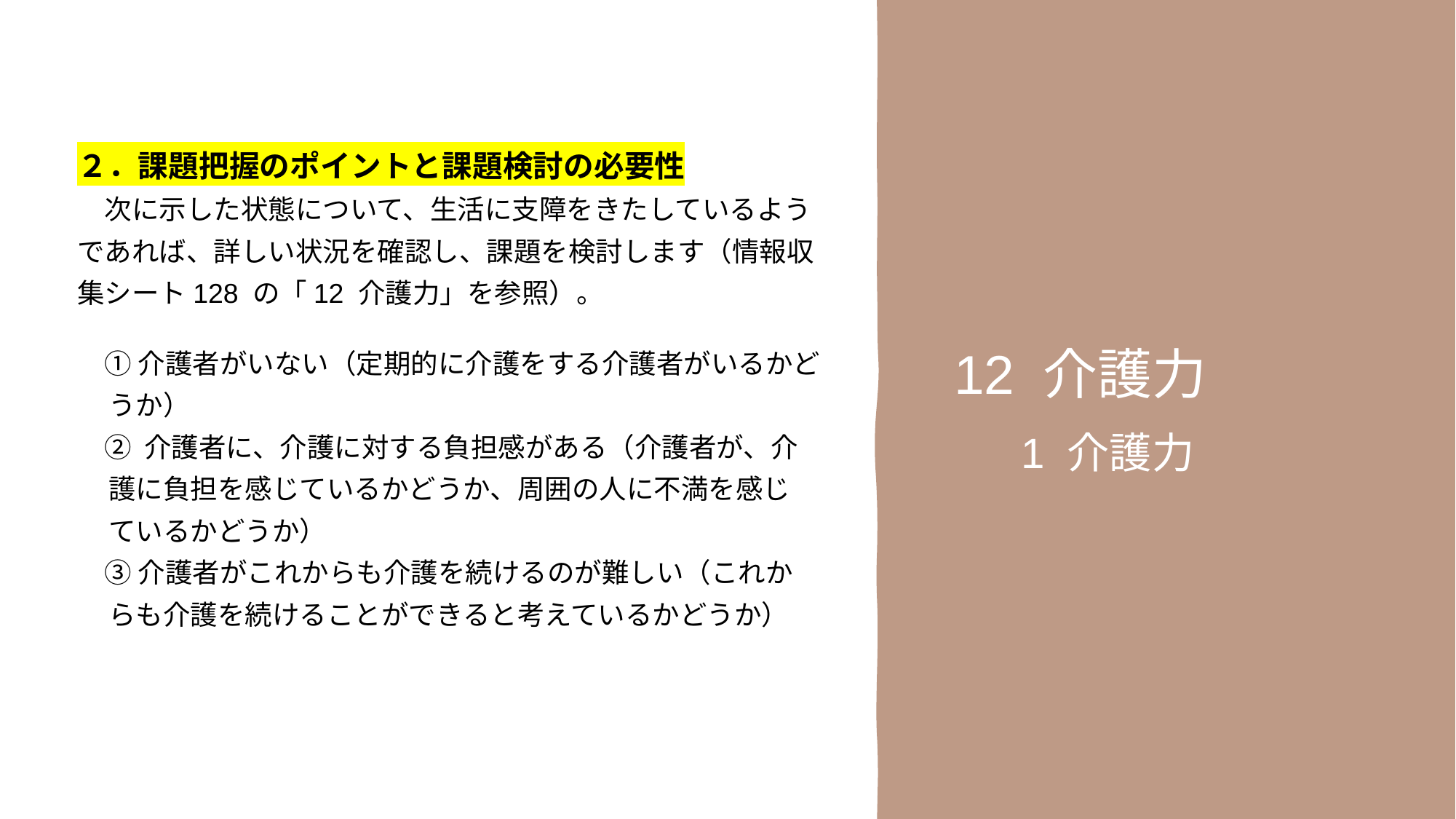

２．課題把握のポイントと課題検討の必要性
　次に示した状態について、生活に支障をきたしているよう
であれば、詳しい状況を確認し、課題を検討します（情報収
集シート128 の「12 介護力」を参照）。

　① 介護者がいない（定期的に介護をする介護者がいるかど
    うか）
　②  介護者に、介護に対する負担感がある（介護者が、介
    護に負担を感じているかどうか、周囲の人に不満を感じ
    ているかどうか）
　③ 介護者がこれからも介護を続けるのが難しい（これか
    らも介護を続けることができると考えているかどうか）

12 介護力
　1 介護力